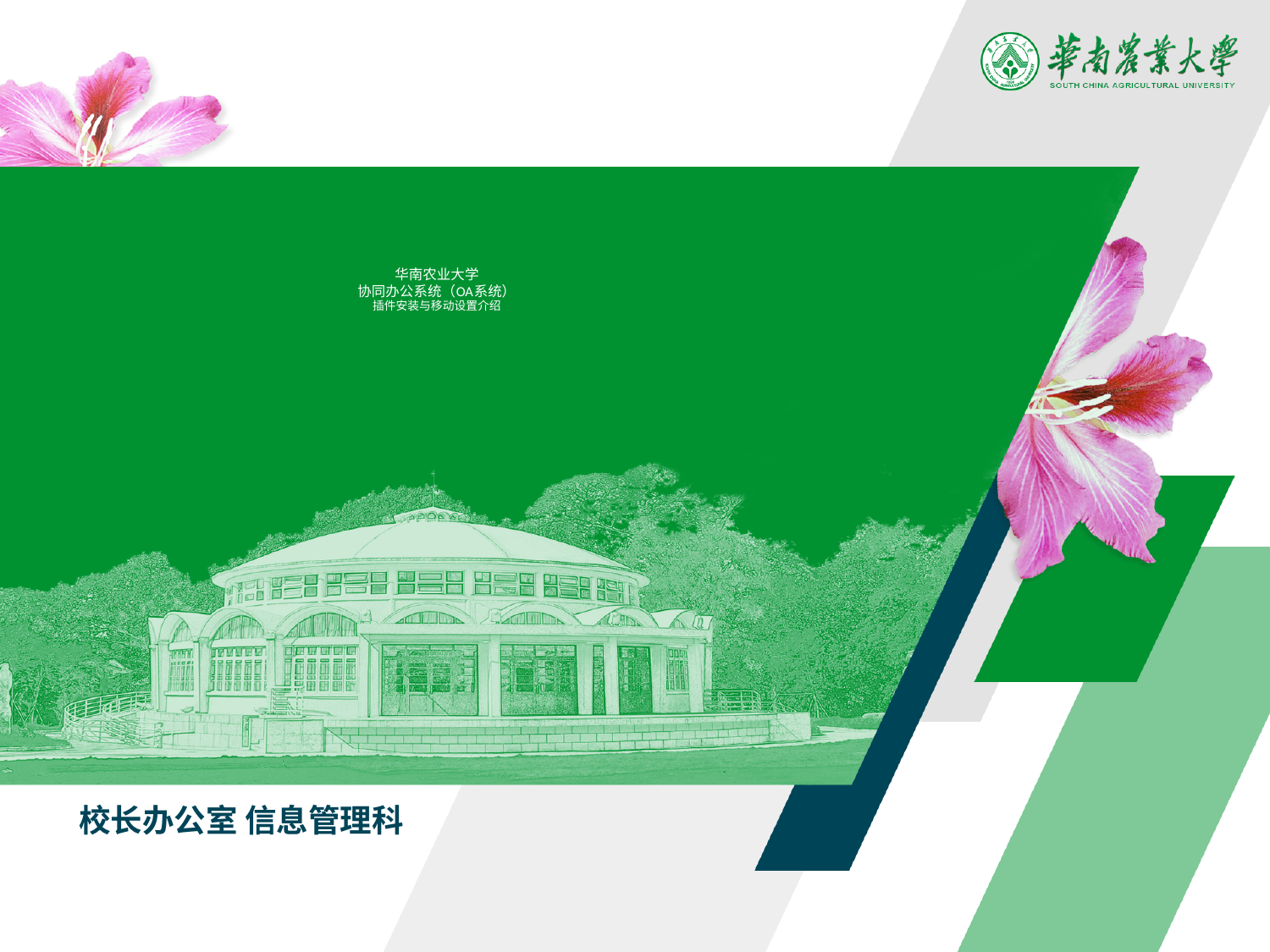

# 华南农业大学 协同办公系统（OA系统） 插件安装与移动设置介绍
校长办公室 信息管理科